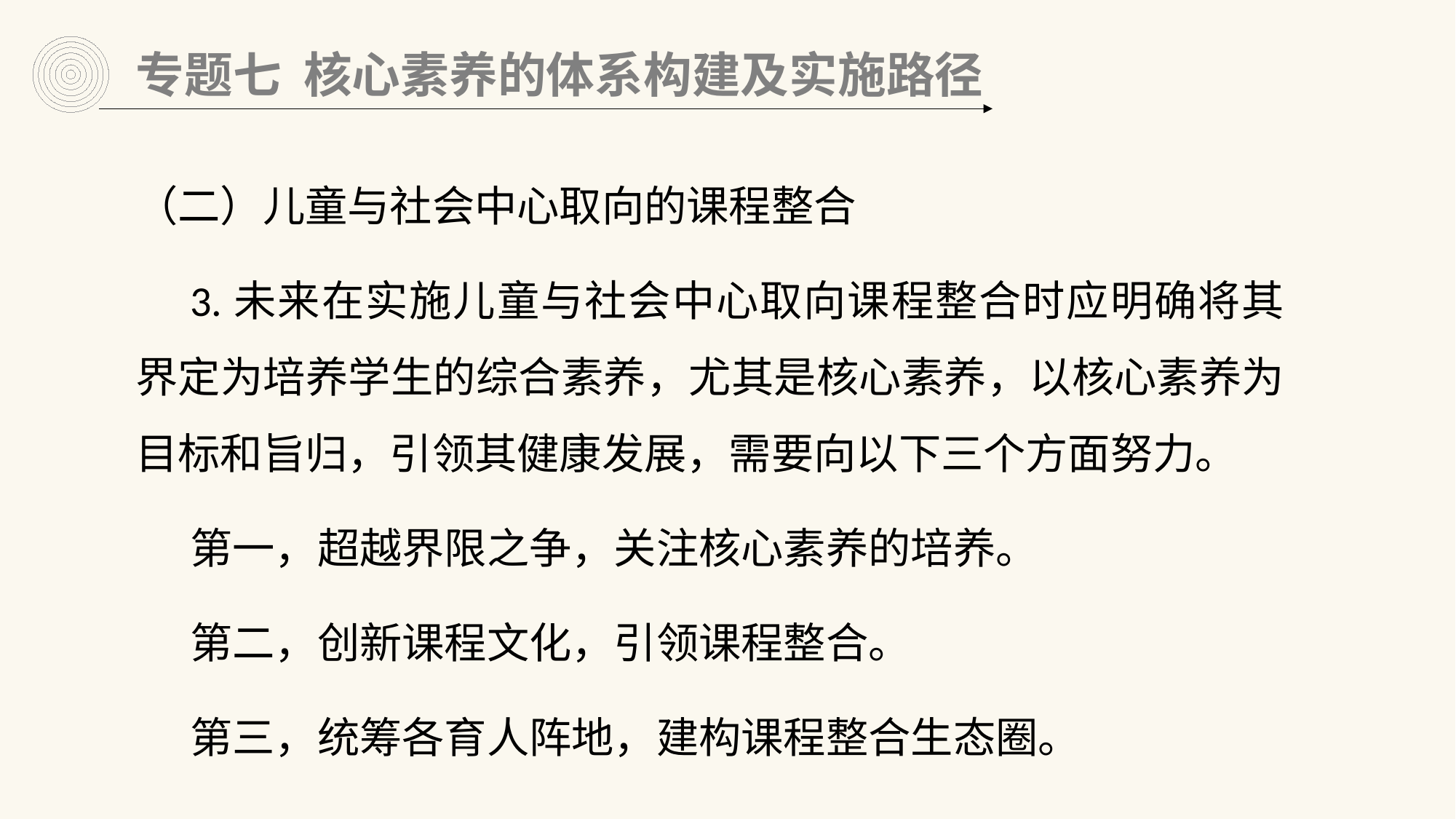

专题七  核心素养的体系构建及实施路径
（二）儿童与社会中心取向的课程整合
3.未来在实施儿童与社会中心取向课程整合时应明确将其界定为培养学生的综合素养，尤其是核心素养，以核心素养为目标和旨归，引领其健康发展，需要向以下三个方面努力。
第一，超越界限之争，关注核心素养的培养。
第二，创新课程文化，引领课程整合。
第三，统筹各育人阵地，建构课程整合生态圈。